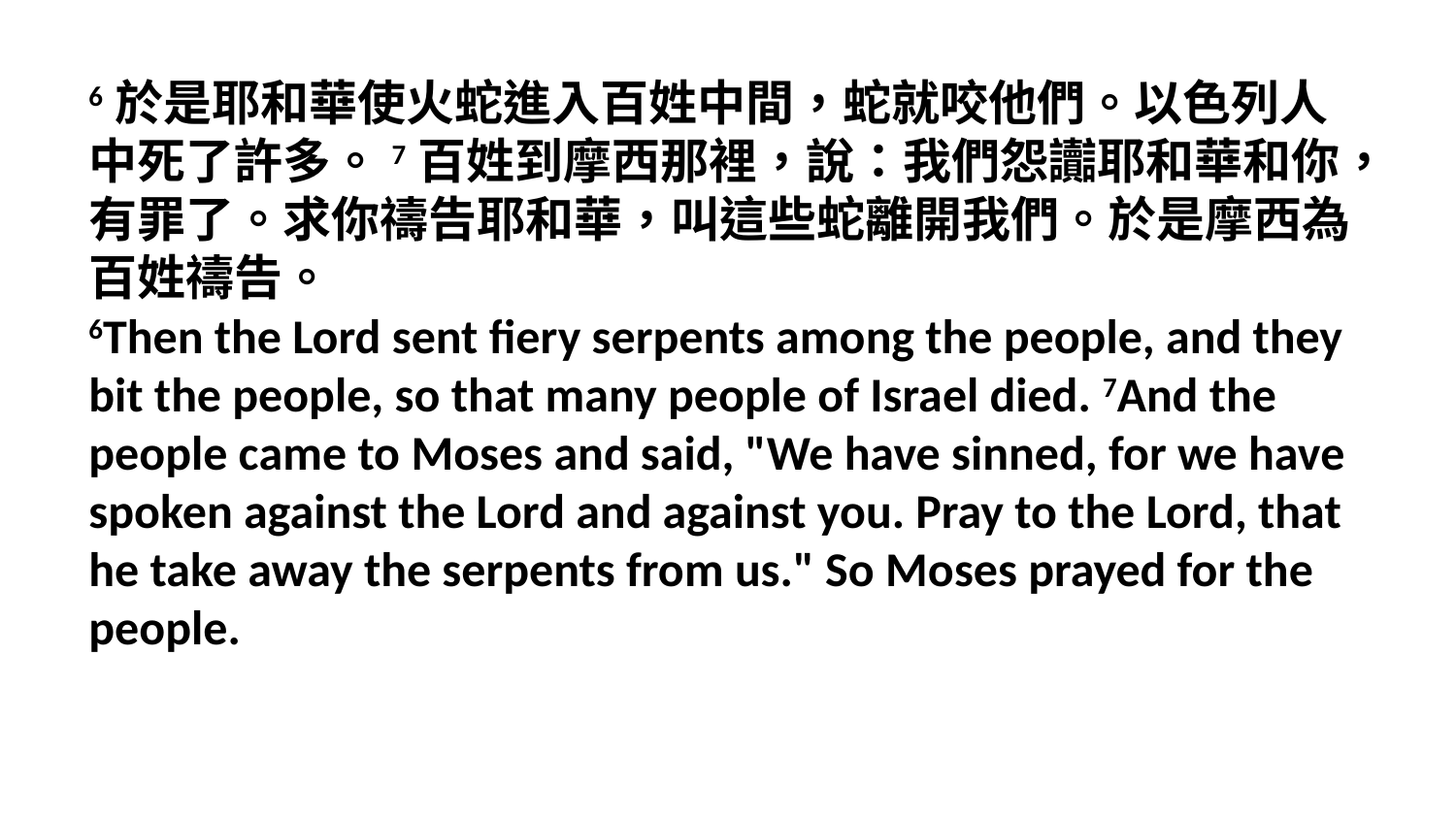

6於是耶和華使火蛇進入百姓中間，蛇就咬他們。以色列人中死了許多。7百姓到摩西那裡，說：我們怨讟耶和華和你，有罪了。求你禱告耶和華，叫這些蛇離開我們。於是摩西為百姓禱告。
6Then the Lord sent fiery serpents among the people, and they bit the people, so that many people of Israel died. 7And the people came to Moses and said, "We have sinned, for we have spoken against the Lord and against you. Pray to the Lord, that he take away the serpents from us." So Moses prayed for the people.